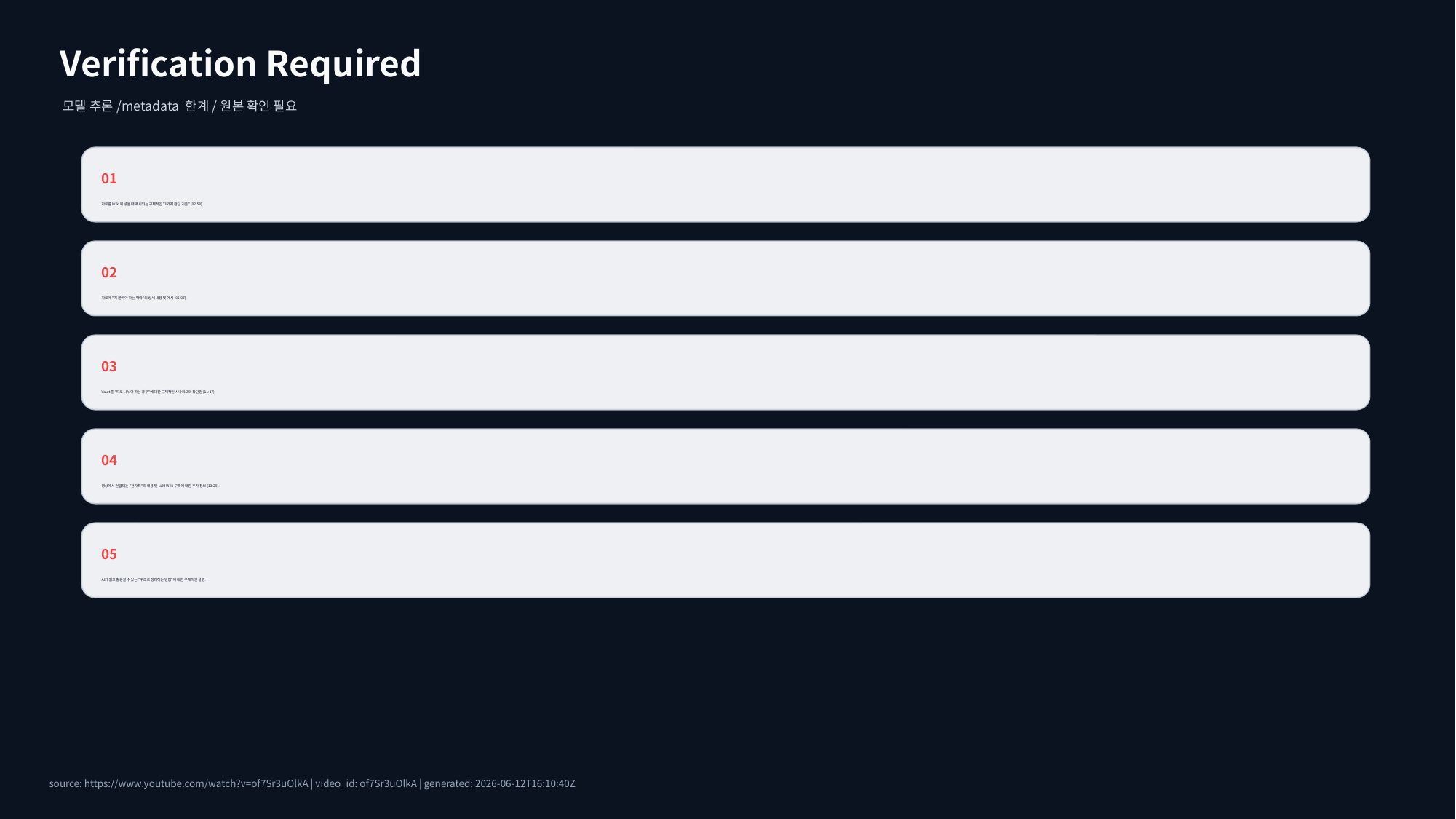

Verification Required
모델 추론/metadata 한계/원본 확인 필요

01
자료를 Wiki에 넣을 때 제시되는 구체적인 "3가지 판단 기준" (02:58).

02
자료에 "꼭 붙여야 하는 맥락"의 상세 내용 및 예시 (05:07).

03
Vault를 "따로 나눠야 하는 경우"에 대한 구체적인 시나리오와 장단점 (11:17).

04
영상에서 언급되는 "전자책"의 내용 및 LLM Wiki 구축에 대한 추가 정보 (13:29).

05
AI가 읽고 활용할 수 있는 "구조로 정리하는 방법"에 대한 구체적인 설명.
source: https://www.youtube.com/watch?v=of7Sr3uOlkA | video_id: of7Sr3uOlkA | generated: 2026-06-12T16:10:40Z